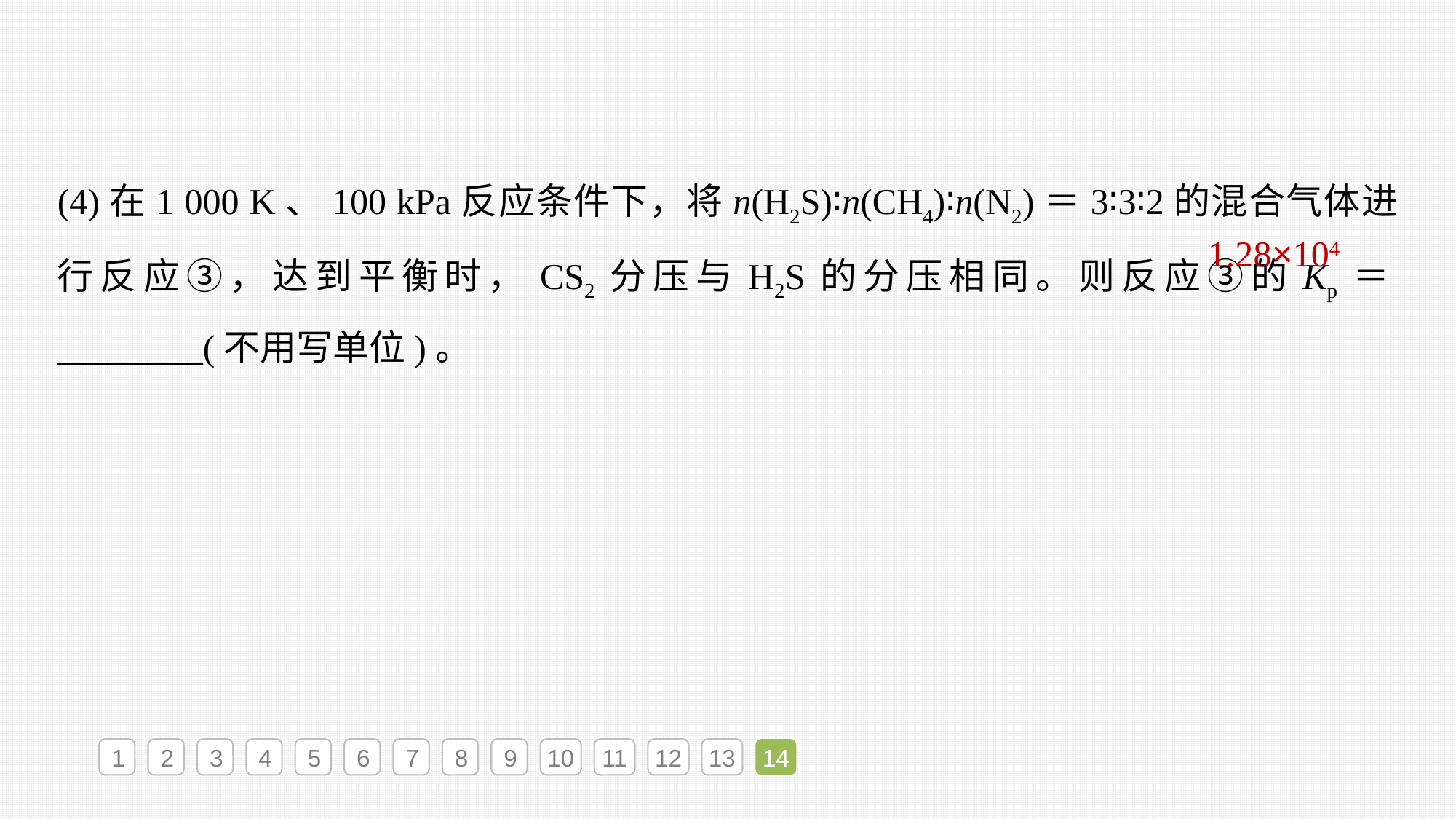

(4)在1 000 K、100 kPa反应条件下，将n(H2S)∶n(CH4)∶n(N2)＝3∶3∶2的混合气体进行反应③，达到平衡时，CS2分压与H2S的分压相同。则反应③的Kp＝________(不用写单位)。
1.28×104
1
2
3
4
5
6
7
8
9
10
11
12
13
14